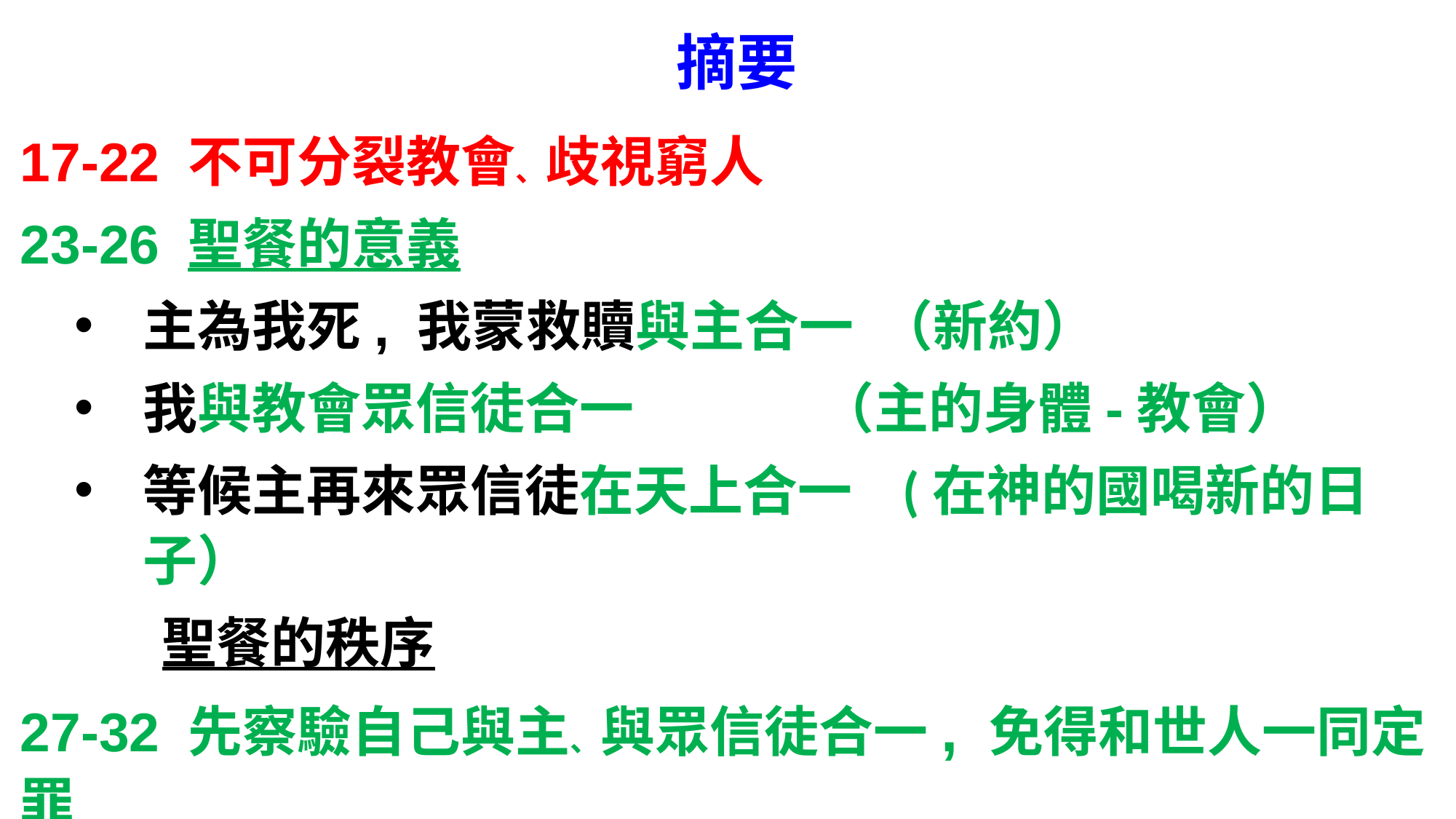

摘要

17-22 不可分裂教會、歧視窮人
23-26 聖餐的意義
主為我死, 我蒙救贖與主合一  （新約）
我與教會眾信徒合一               （主的身體-教會）
等候主再來眾信徒在天上合一   (在神的國喝新的日子）
      聖餐的秩序
27-32 先察驗自己與主、與眾信徒合一, 免得和世人一同定罪
33-34 領受聖餐要彼此接待免得受審定罪